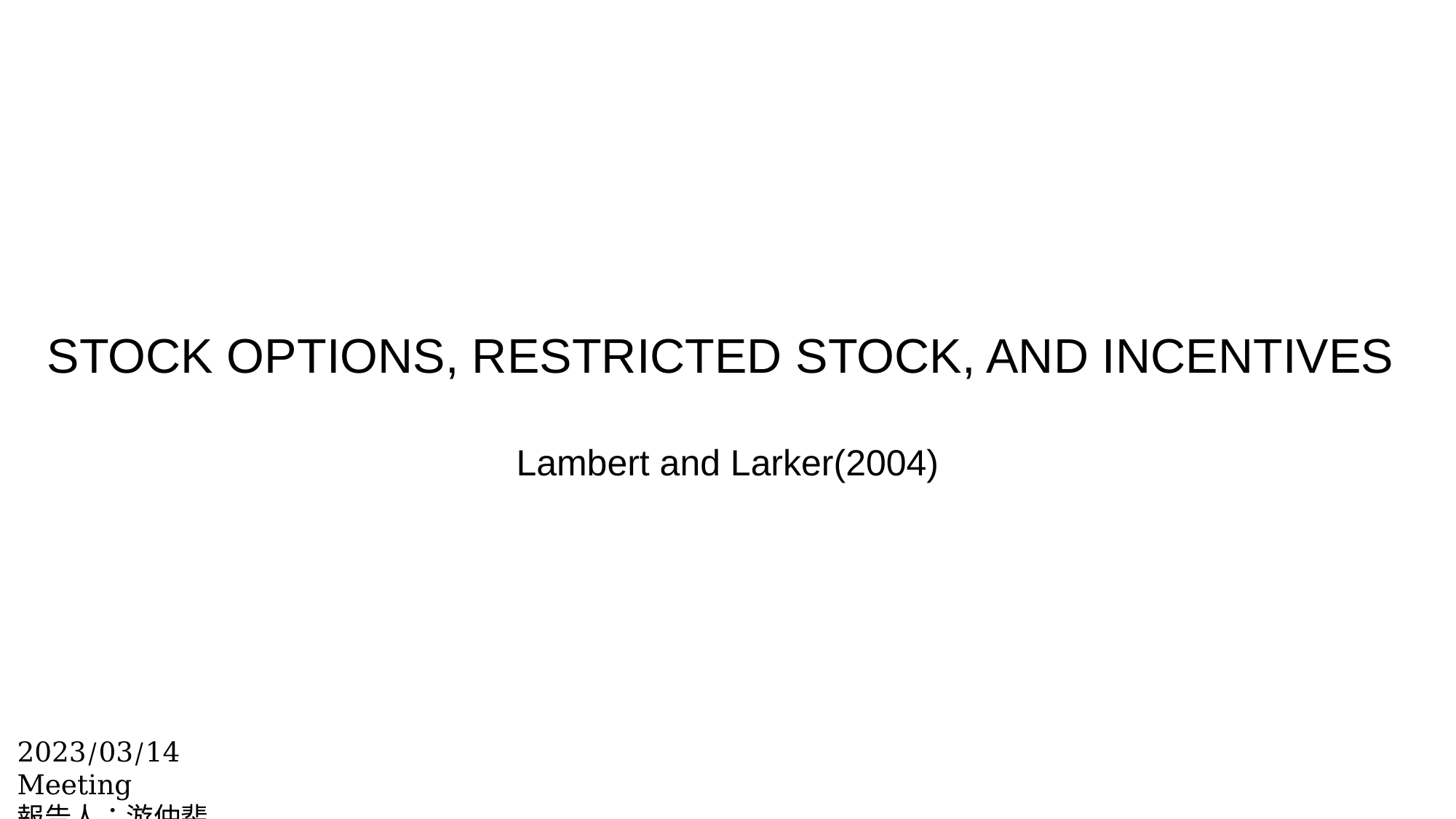

# STOCK OPTIONS, RESTRICTED STOCK, AND INCENTIVES
Lambert and Larker(2004)
2023/03/14 Meeting
報告人：游仲斐